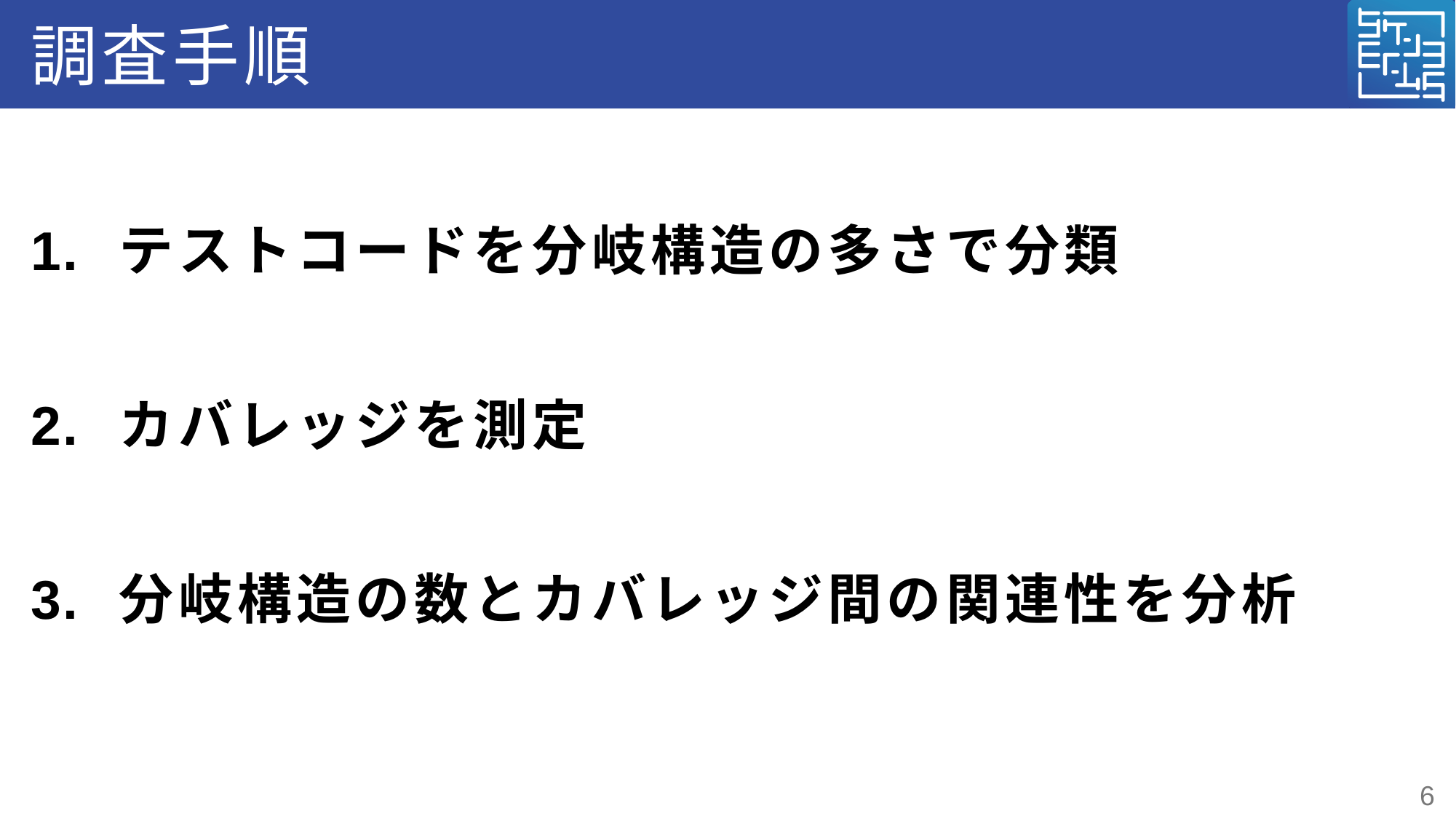

# 調査手順

テストコードを分岐構造の多さで分類

カバレッジを測定

分岐構造の数とカバレッジ間の関連性を分析
6